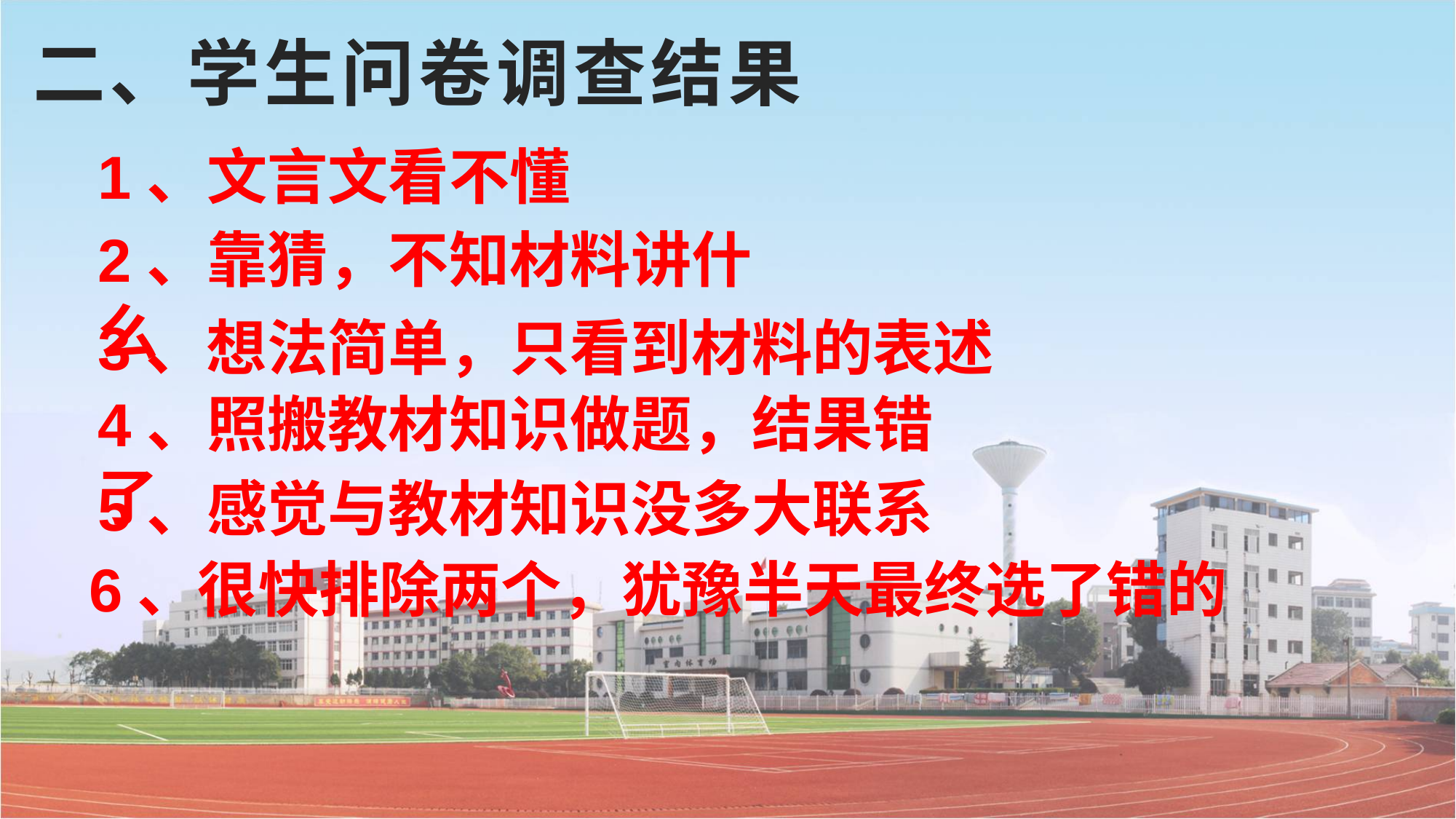

# 二、学生问卷调查结果
1、文言文看不懂
2、靠猜，不知材料讲什么
3、想法简单，只看到材料的表述
4、照搬教材知识做题，结果错了
5、感觉与教材知识没多大联系
6、很快排除两个，犹豫半天最终选了错的